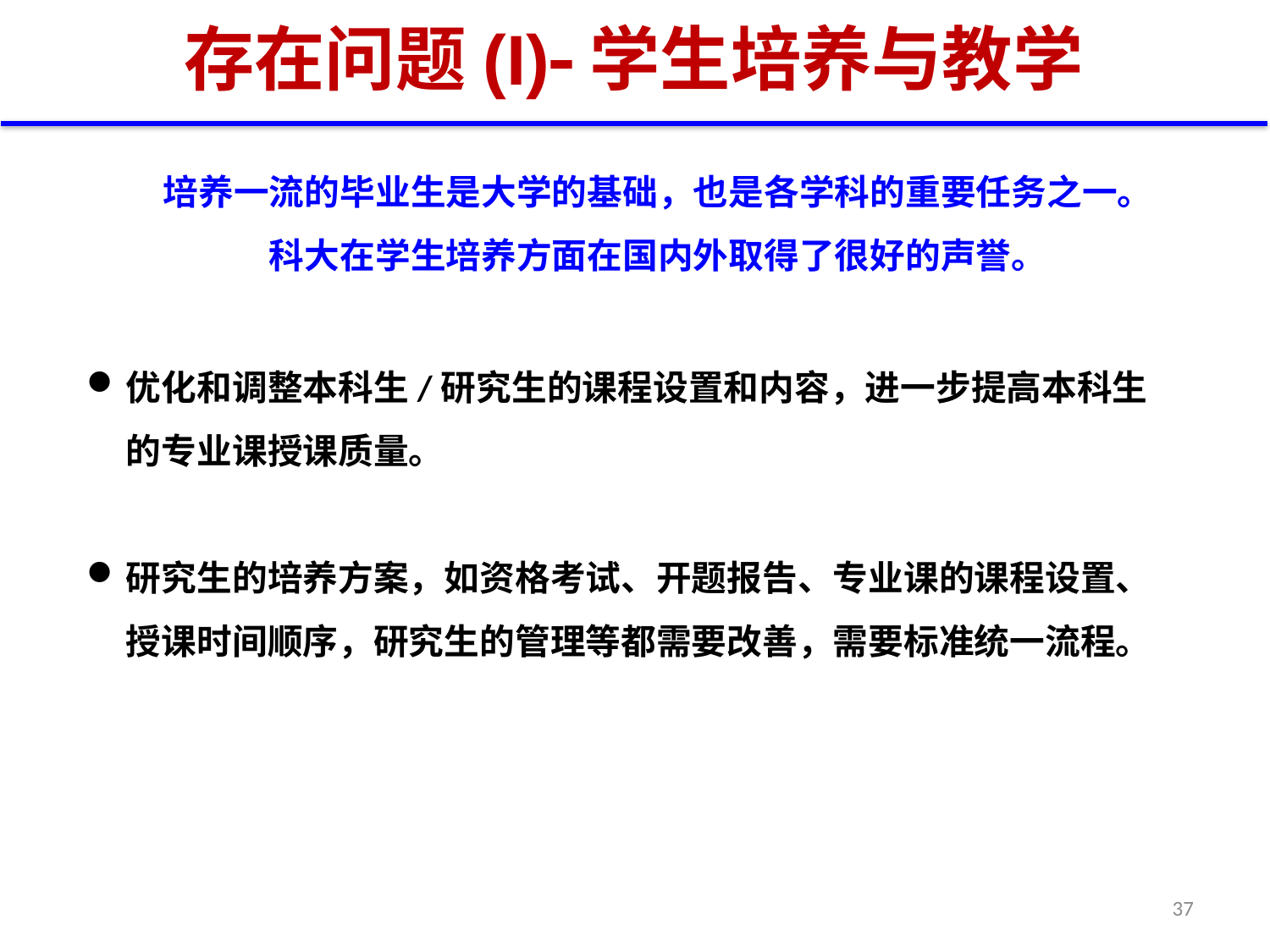

# 存在问题(I)−学生培养与教学
培养一流的毕业生是大学的基础，也是各学科的重要任务之一。
科大在学生培养方面在国内外取得了很好的声誉。

优化和调整本科生/研究生的课程设置和内容，进一步提高本科生的专业课授课质量。

研究生的培养方案，如资格考试、开题报告、专业课的课程设置、授课时间顺序，研究生的管理等都需要改善，需要标准统一流程。
37